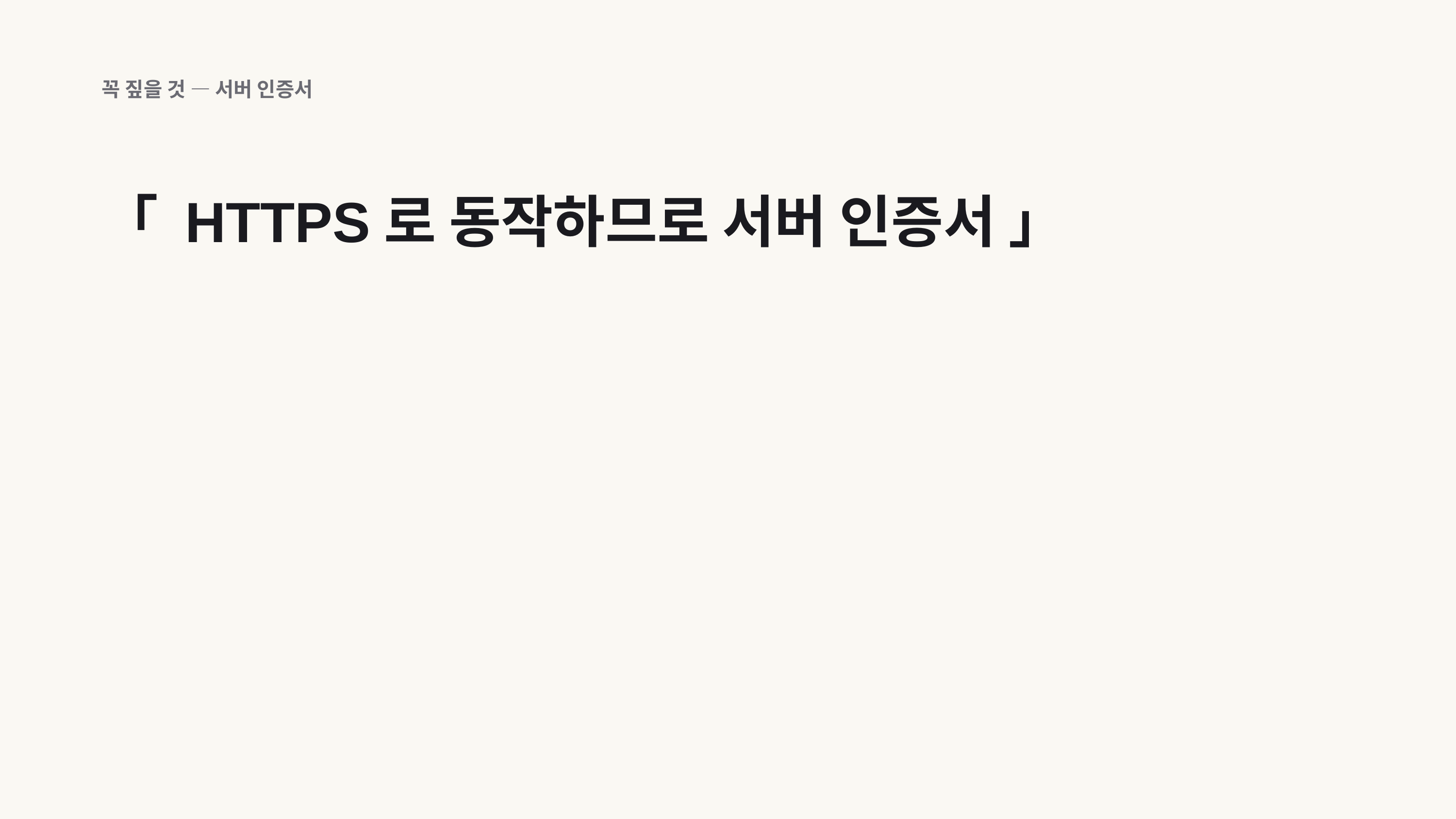

꼭 짚을 것 — 서버 인증서
「 HTTPS로 동작하므로 서버 인증서 」